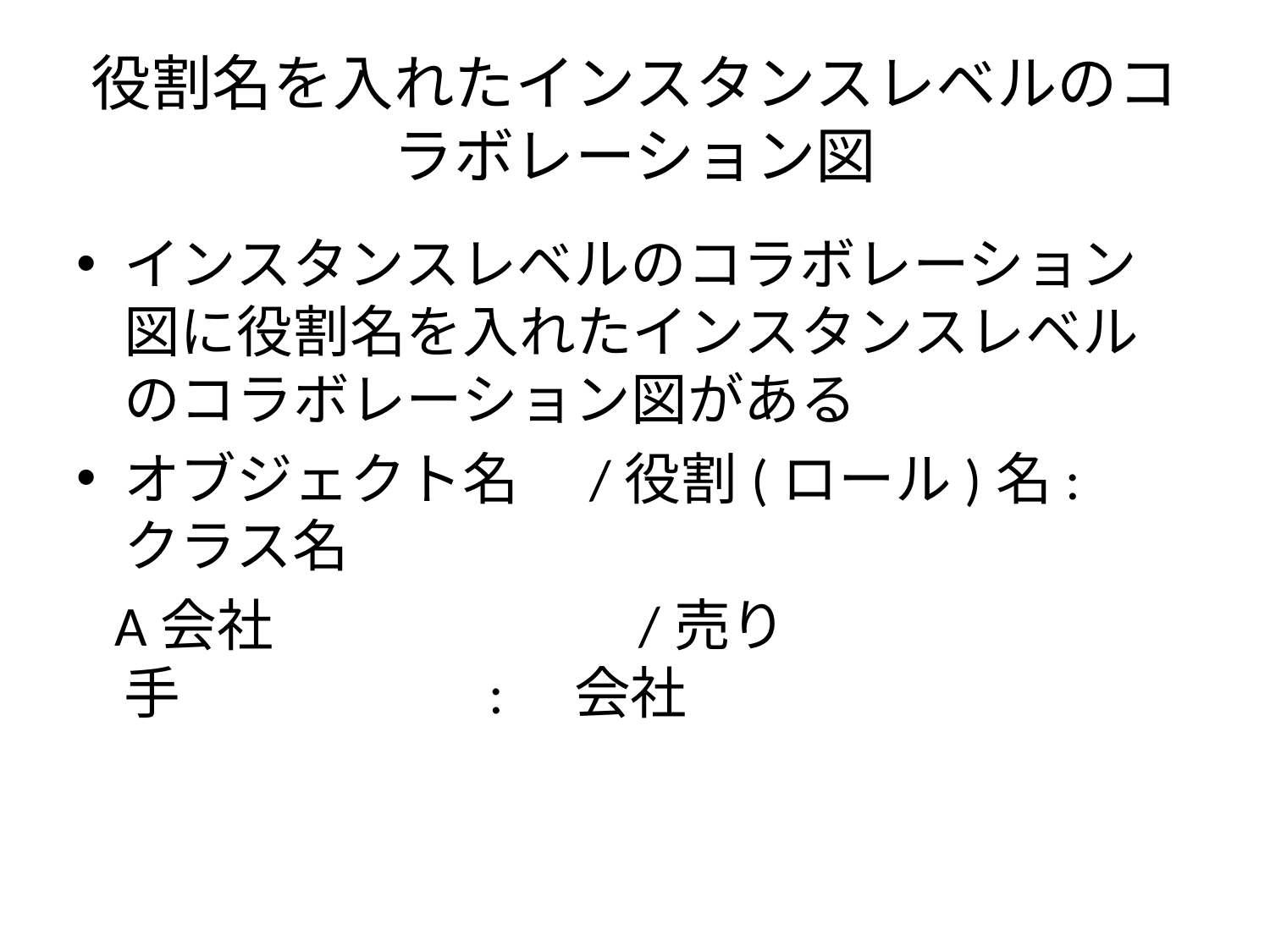

# 役割名を入れたインスタンスレベルのコラボレーション図
インスタンスレベルのコラボレーション図に役割名を入れたインスタンスレベルのコラボレーション図がある
オブジェクト名　/役割(ロール)名:　クラス名
   A会社　　　　　　 /売り手　　　　　 :　会社